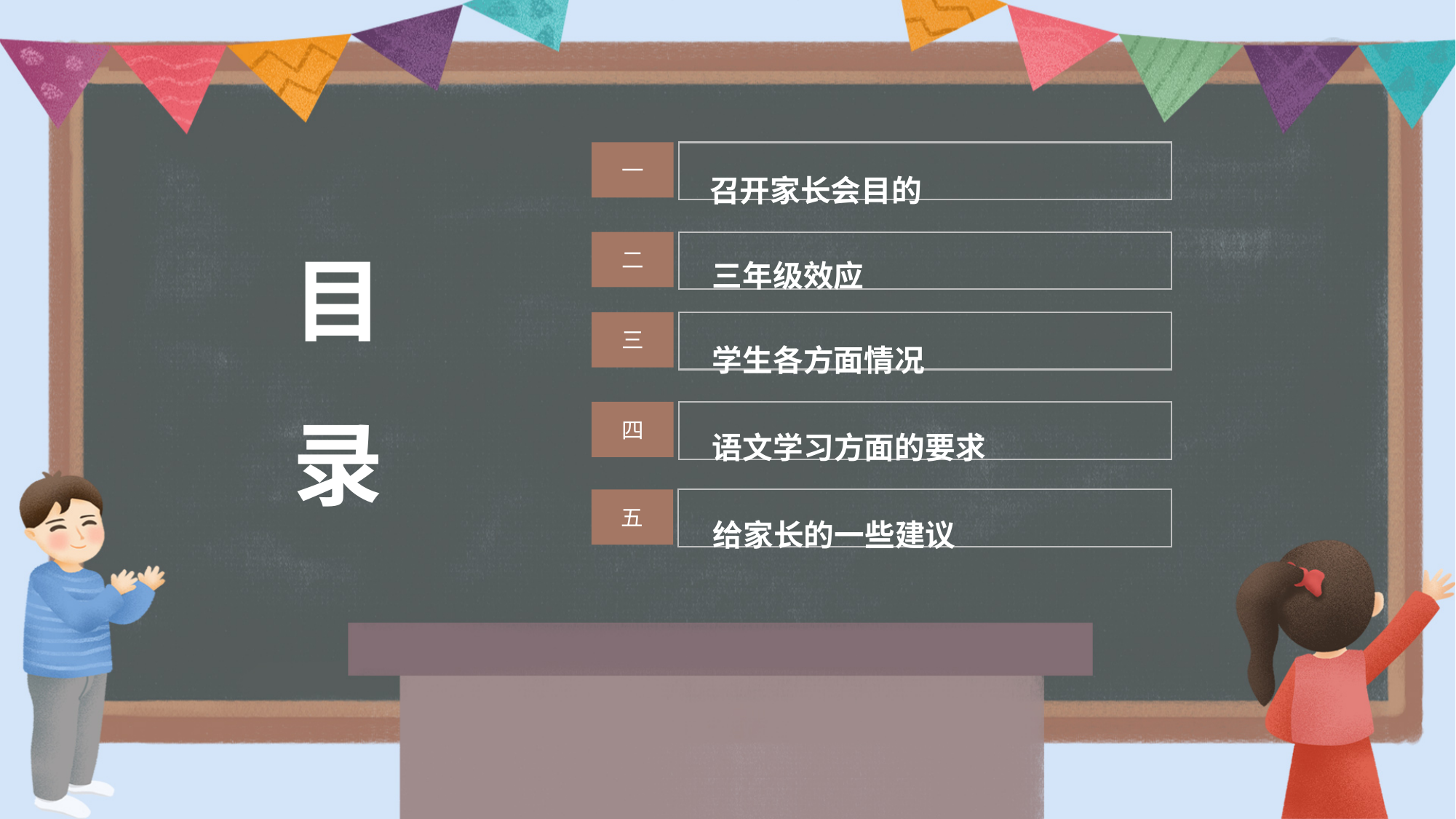

召开家长会目的
一

二

三

四

五

目录
三年级效应
学生各方面情况
语文学习方面的要求
给家长的一些建议